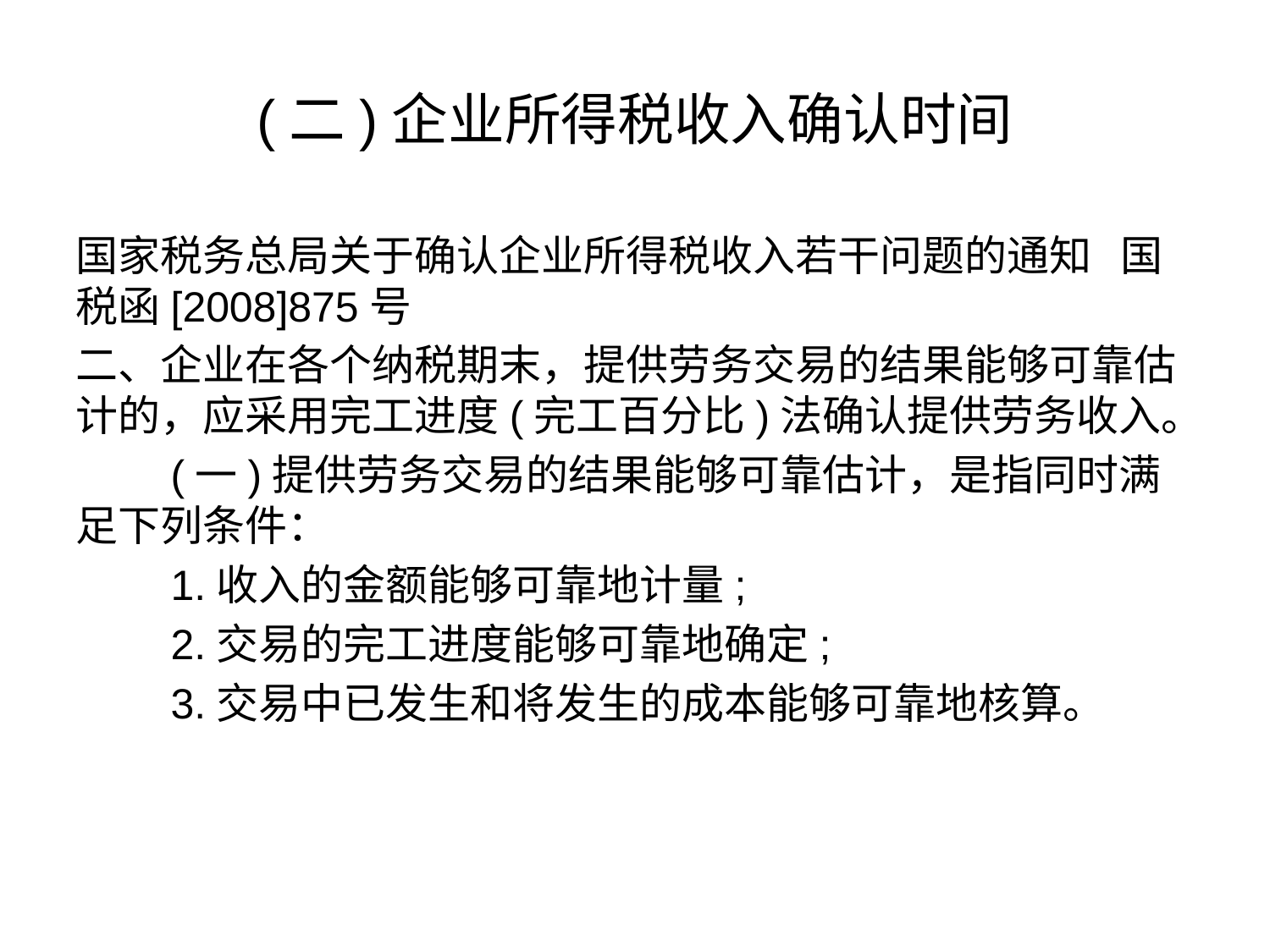

# (二)企业所得税收入确认时间
国家税务总局关于确认企业所得税收入若干问题的通知   国税函[2008]875号
二、企业在各个纳税期末，提供劳务交易的结果能够可靠估计的，应采用完工进度(完工百分比)法确认提供劳务收入。
　　(一)提供劳务交易的结果能够可靠估计，是指同时满足下列条件：
　　1.收入的金额能够可靠地计量;
　　2.交易的完工进度能够可靠地确定;
　　3.交易中已发生和将发生的成本能够可靠地核算。